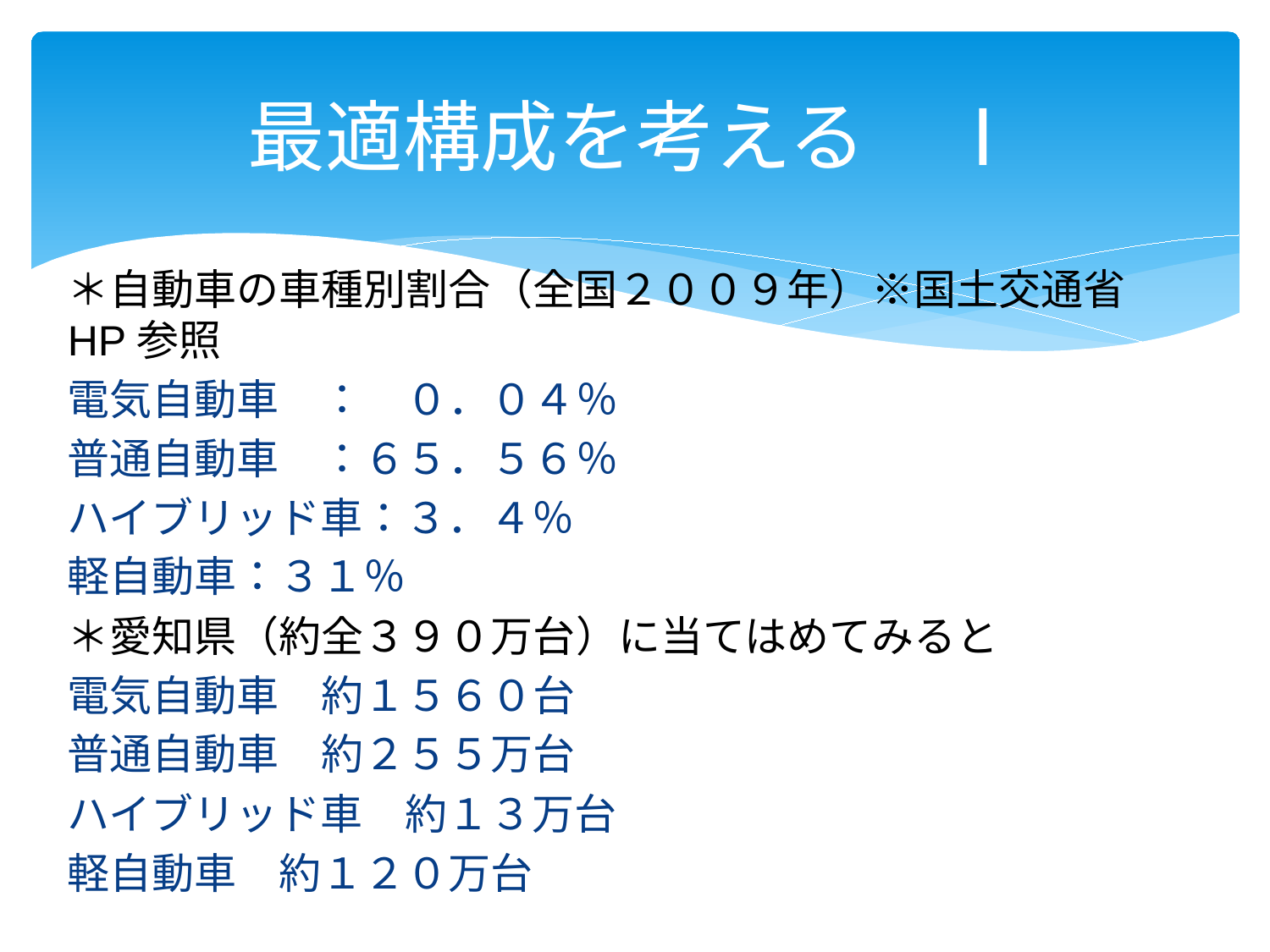

# 最適構成を考える　Ⅰ
＊自動車の車種別割合（全国２００９年）※国土交通省HP参照
電気自動車　：　０．０４％
普通自動車　：６５．５６％
ハイブリッド車：３．４％
軽自動車：３１％
＊愛知県（約全３９０万台）に当てはめてみると
電気自動車　約１５６０台
普通自動車　約２５５万台
ハイブリッド車　約１３万台
軽自動車　約１２０万台